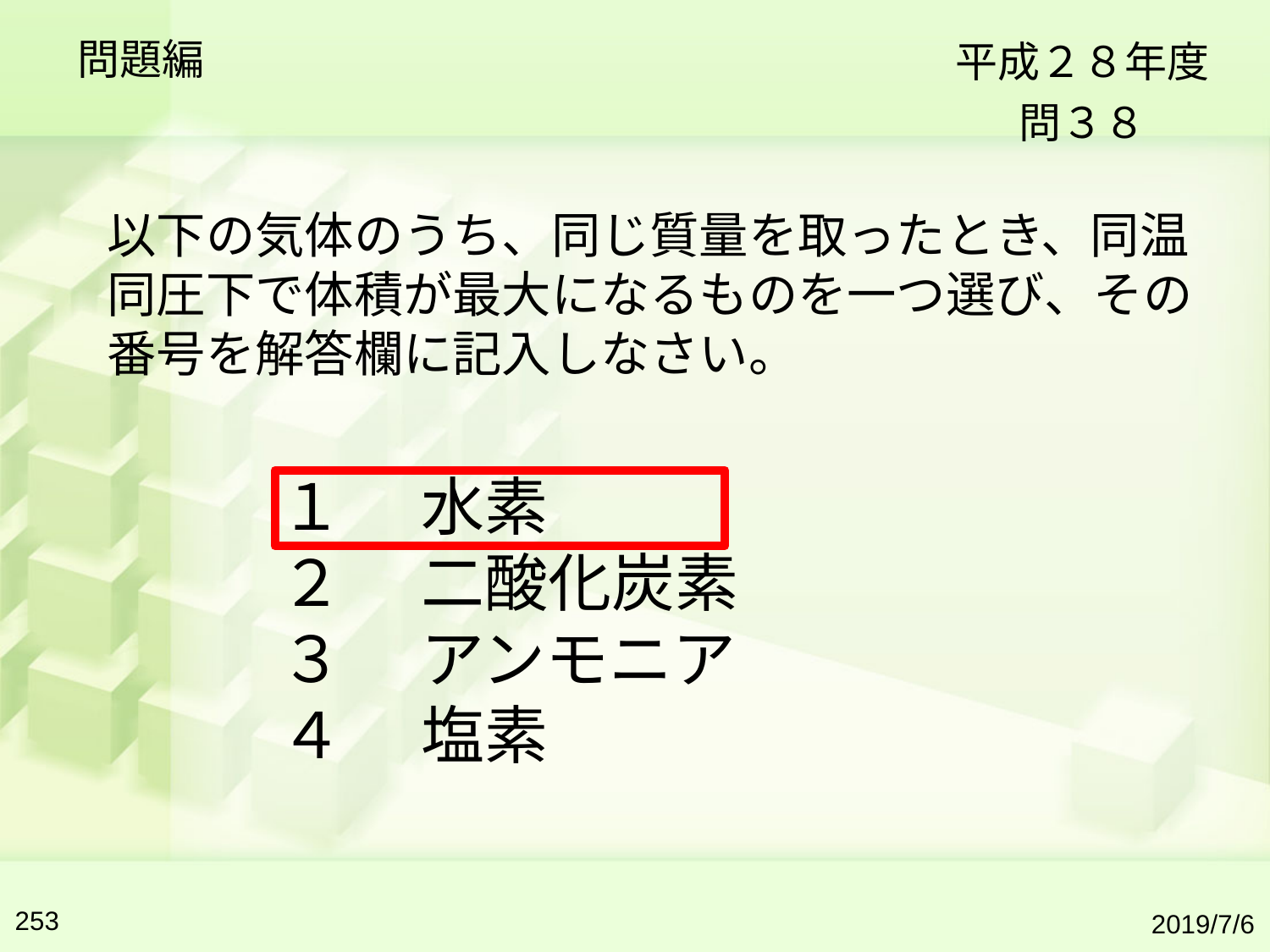

問題編
平成２８年度
問３８
以下の気体のうち、同じ質量を取ったとき、同温同圧下で体積が最大になるものを一つ選び、その番号を解答欄に記入しなさい。
１ 　水素
２ 　二酸化炭素
３ 　アンモニア
４ 　塩素

253
2019/7/6